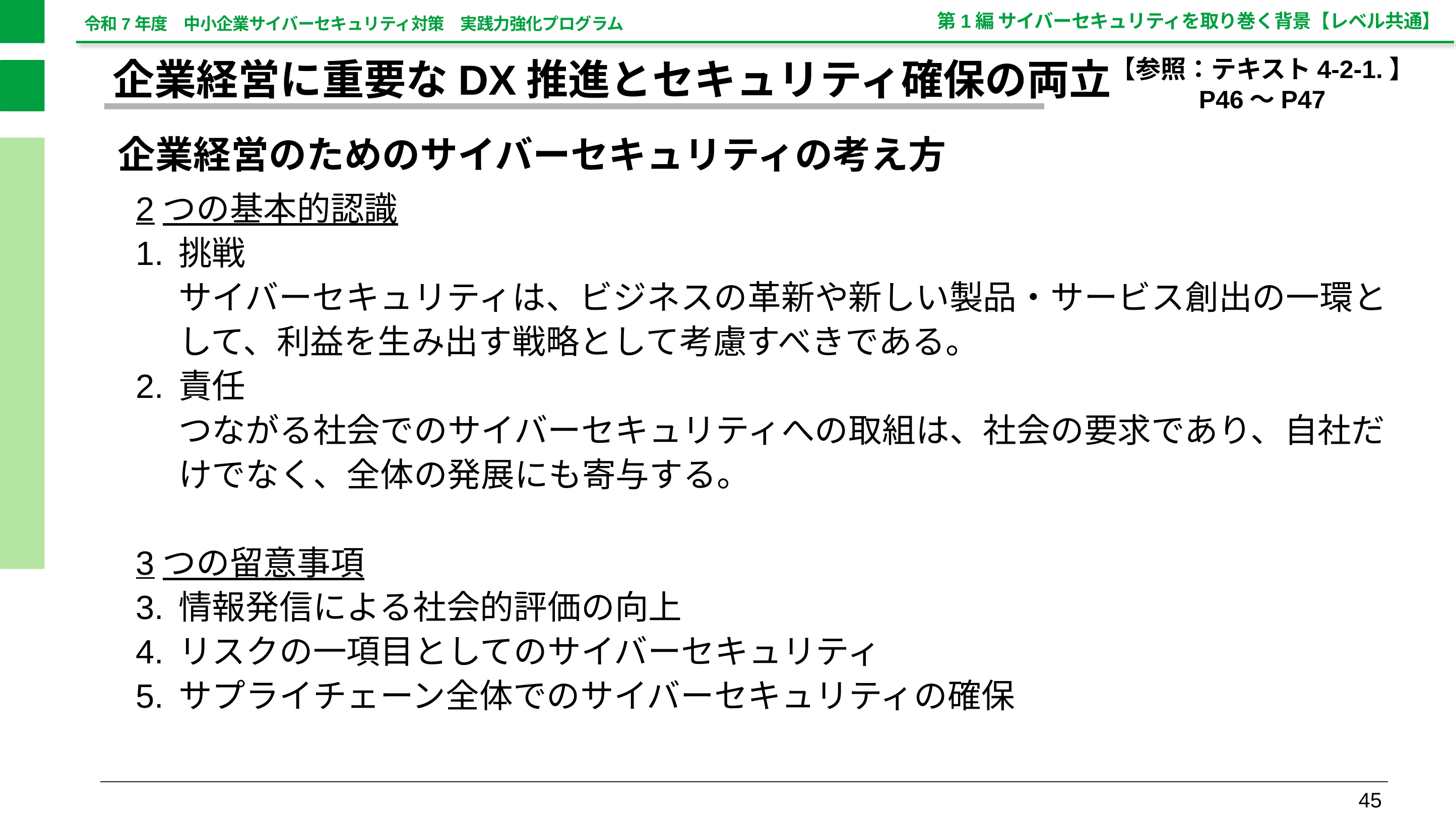

第1編 サイバーセキュリティを取り巻く背景【レベル共通】
【参照：テキスト4-2-1.】
P46～P47
企業経営に重要なDX推進とセキュリティ確保の両立
企業経営のためのサイバーセキュリティの考え方
2つの基本的認識
挑戦
サイバーセキュリティは、ビジネスの革新や新しい製品・サービス創出の一環として、利益を生み出す戦略として考慮すべきである。
責任
つながる社会でのサイバーセキュリティへの取組は、社会の要求であり、自社だけでなく、全体の発展にも寄与する。

3つの留意事項
情報発信による社会的評価の向上
リスクの一項目としてのサイバーセキュリティ
サプライチェーン全体でのサイバーセキュリティの確保